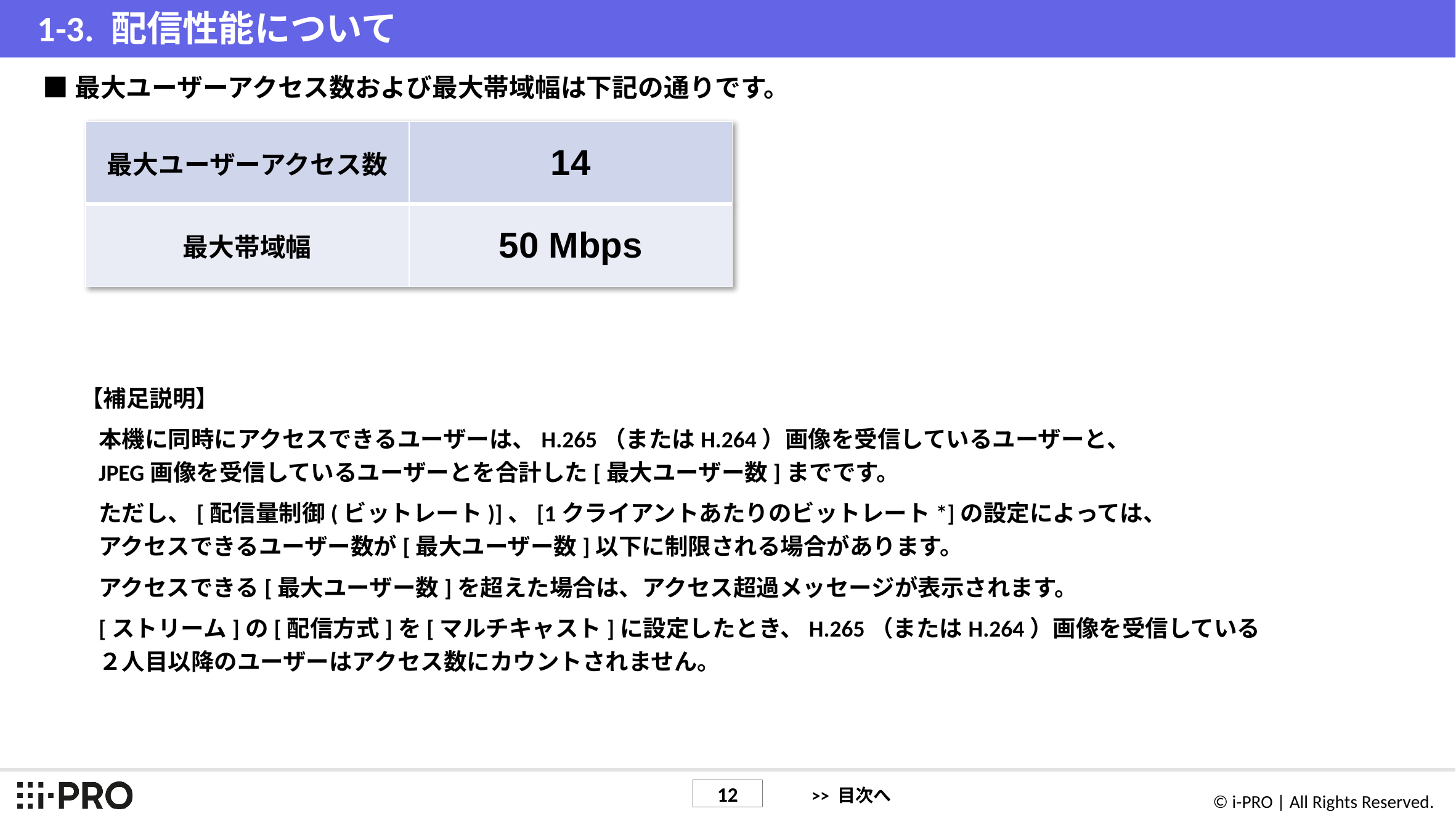

# 1-3. 配信性能について
■最大ユーザーアクセス数および最大帯域幅は下記の通りです。
| 最大ユーザーアクセス数 | 14 |
| --- | --- |
| 最大帯域幅 | 50 Mbps |
【補足説明】
本機に同時にアクセスできるユーザーは、H.265（またはH.264）画像を受信しているユーザーと、
JPEG画像を受信しているユーザーとを合計した[最大ユーザー数]までです。
ただし、[配信量制御(ビットレート)]、[1クライアントあたりのビットレート*]の設定によっては、
アクセスできるユーザー数が[最大ユーザー数]以下に制限される場合があります。
アクセスできる[最大ユーザー数]を超えた場合は、アクセス超過メッセージが表示されます。
[ストリーム]の[配信方式]を[マルチキャスト]に設定したとき、H.265（またはH.264）画像を受信している
２人目以降のユーザーはアクセス数にカウントされません。

>> 目次へ